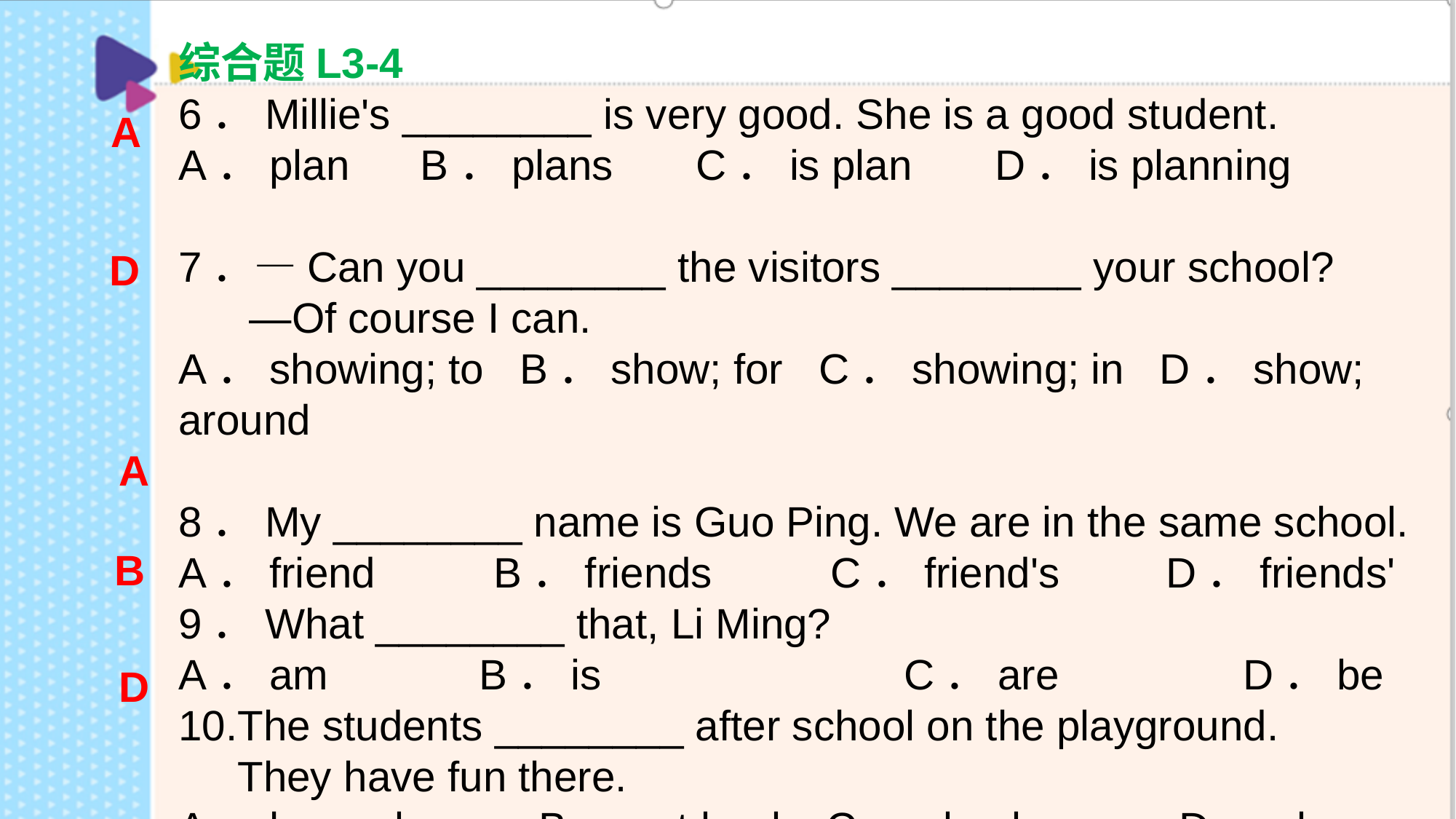

综合题L3-4
6．Millie's ________ is very good. She is a good student.
A．plan      B．plans       C．is plan       D．is planning

7．—Can you ________ the visitors ________ your school?
      —Of course I can.
A．showing; to   B．show; for   C．showing; in   D．show; around

8．My ________ name is Guo Ping. We are in the same school.
A．friend          B．friends          C．friend's         D．friends'
9．What ________ that, Li Ming?
A．am  	       B．is  	    	      C．are  	       D．be
10.The students ________ after school on the playground.
     They have fun there.
A．have classes  B．get books C．plan lessons  D．play sports
A
D
A
B
D